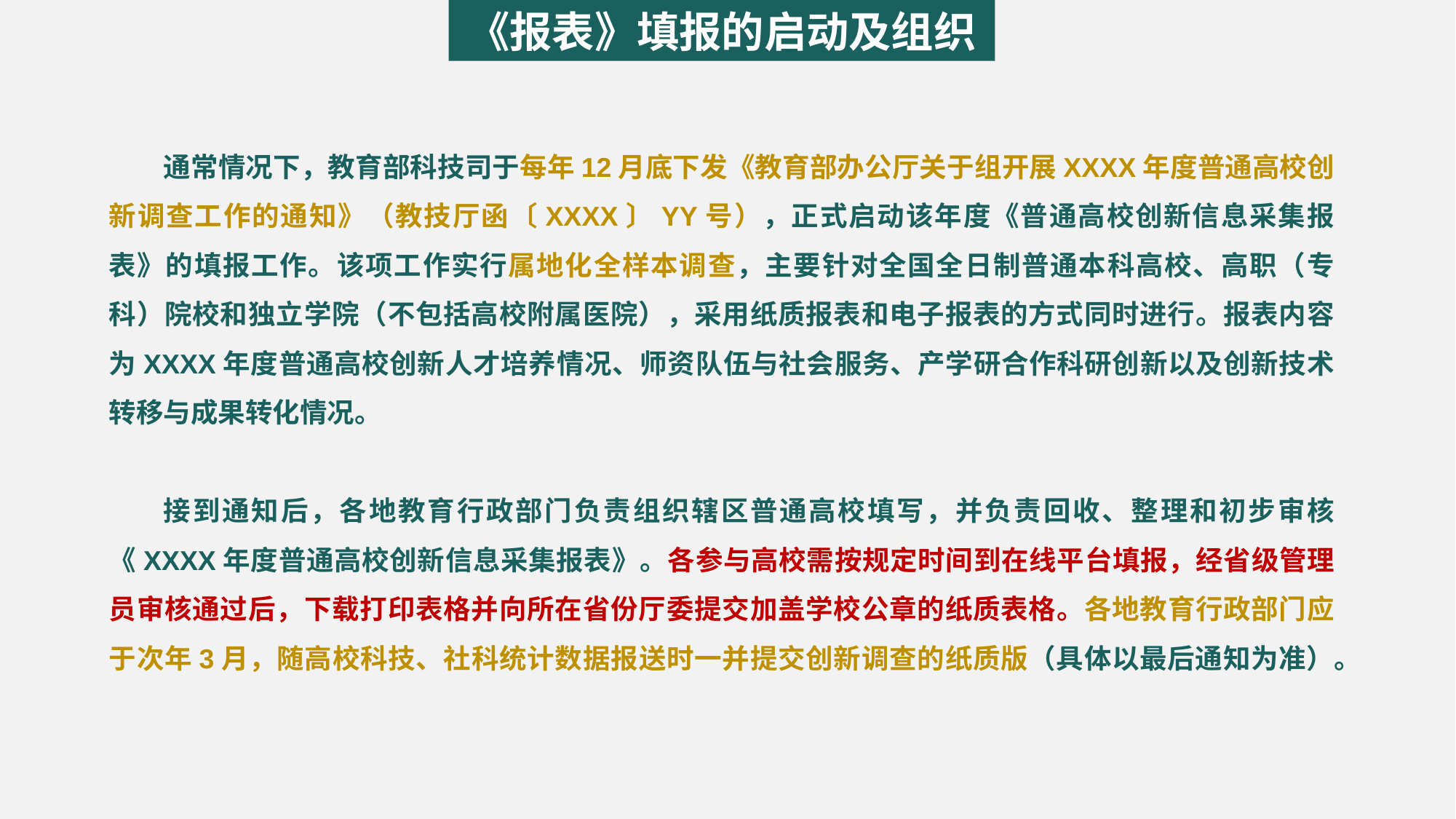

《报表》填报的启动及组织
通常情况下，教育部科技司于每年12月底下发《教育部办公厅关于组开展XXXX年度普通高校创新调查工作的通知》（教技厅函〔XXXX〕YY号），正式启动该年度《普通高校创新信息采集报表》的填报工作。该项工作实行属地化全样本调查，主要针对全国全日制普通本科高校、高职（专科）院校和独立学院（不包括高校附属医院），采用纸质报表和电子报表的方式同时进行。报表内容为XXXX年度普通高校创新人才培养情况、师资队伍与社会服务、产学研合作科研创新以及创新技术转移与成果转化情况。

接到通知后，各地教育行政部门负责组织辖区普通高校填写，并负责回收、整理和初步审核《XXXX年度普通高校创新信息采集报表》。各参与高校需按规定时间到在线平台填报，经省级管理员审核通过后，下载打印表格并向所在省份厅委提交加盖学校公章的纸质表格。各地教育行政部门应于次年3月，随高校科技、社科统计数据报送时一并提交创新调查的纸质版（具体以最后通知为准）。
9